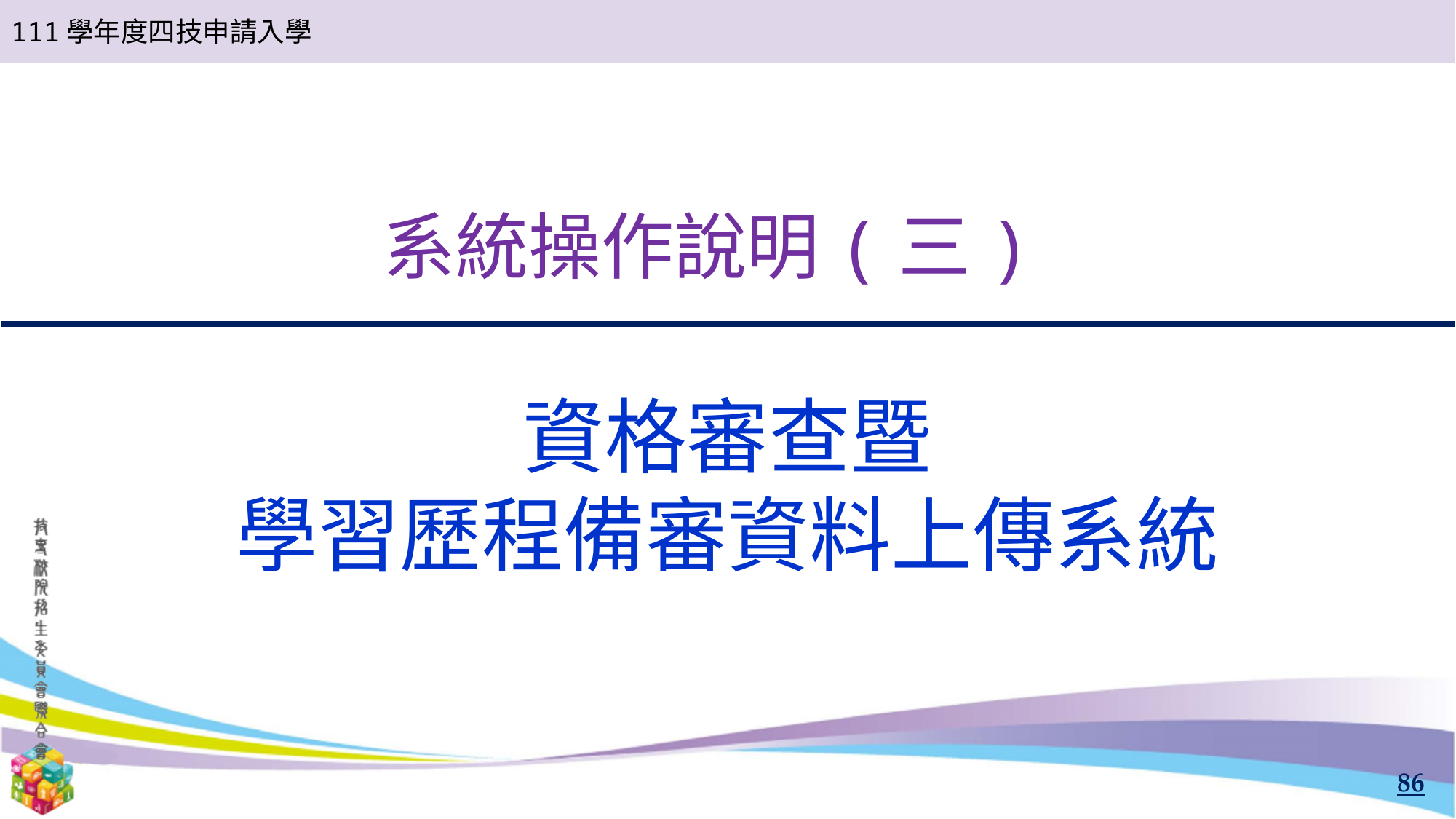

111學年度四技申請入學
系統操作說明(三)

資格審查暨
學習歷程備審資料上傳系統
86